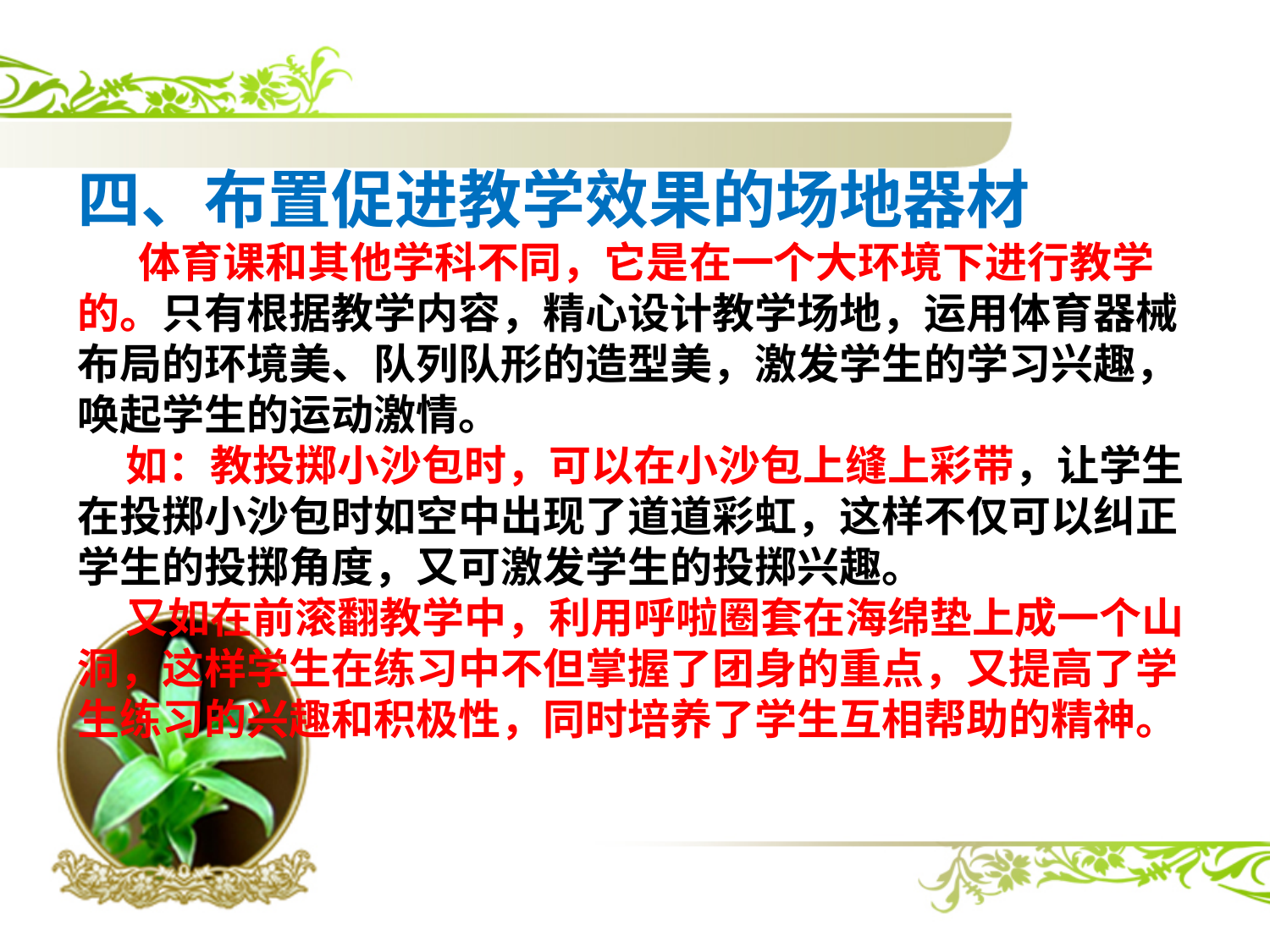

四、布置促进教学效果的场地器材
　　  体育课和其他学科不同，它是在一个大环境下进行教学的。只有根据教学内容，精心设计教学场地，运用体育器械布局的环境美、队列队形的造型美，激发学生的学习兴趣，唤起学生的运动激情。
    如：教投掷小沙包时，可以在小沙包上缝上彩带，让学生在投掷小沙包时如空中出现了道道彩虹，这样不仅可以纠正学生的投掷角度，又可激发学生的投掷兴趣。
    又如在前滚翻教学中，利用呼啦圈套在海绵垫上成一个山洞，这样学生在练习中不但掌握了团身的重点，又提高了学生练习的兴趣和积极性，同时培养了学生互相帮助的精神。